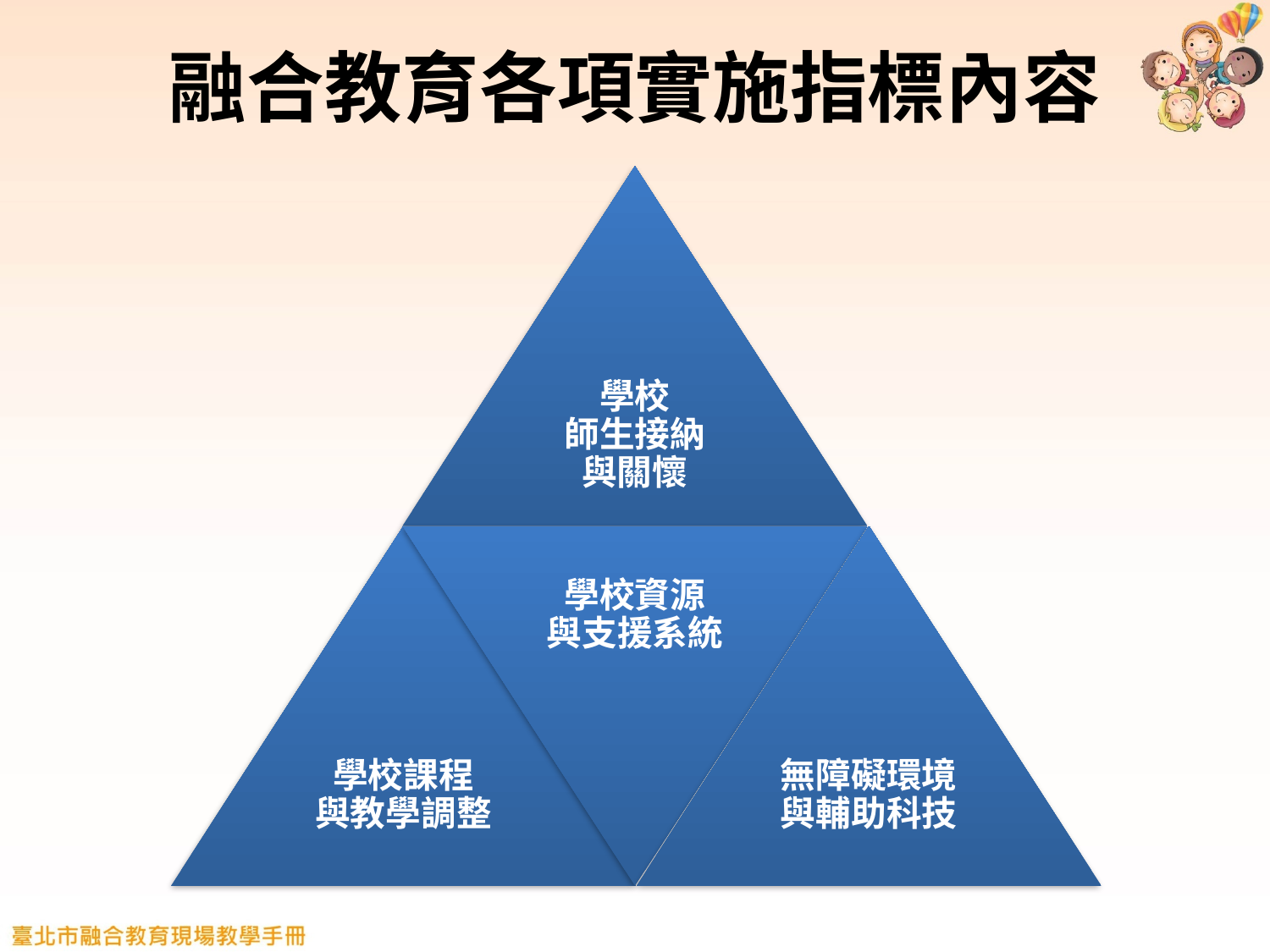

# 融合教育各項實施指標內容
學校
師生接納
與關懷
學校課程
與教學調整
學校資源
與支援系統
無障礙環境
與輔助科技